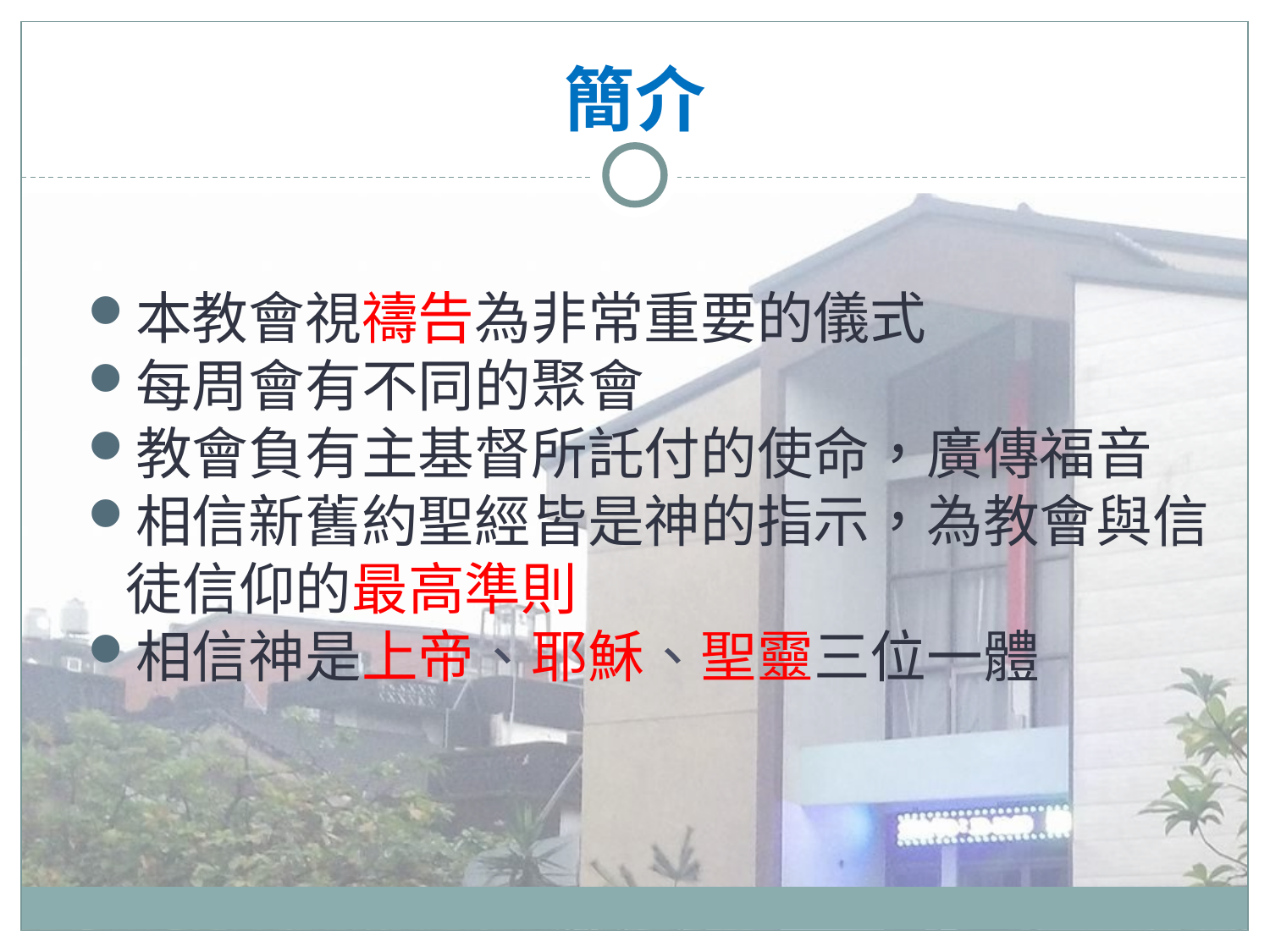

# 簡介
本教會視禱告為非常重要的儀式
每周會有不同的聚會
教會負有主基督所託付的使命，廣傳福音
相信新舊約聖經皆是神的指示，為教會與信徒信仰的最高準則
相信神是上帝、耶穌、聖靈三位一體